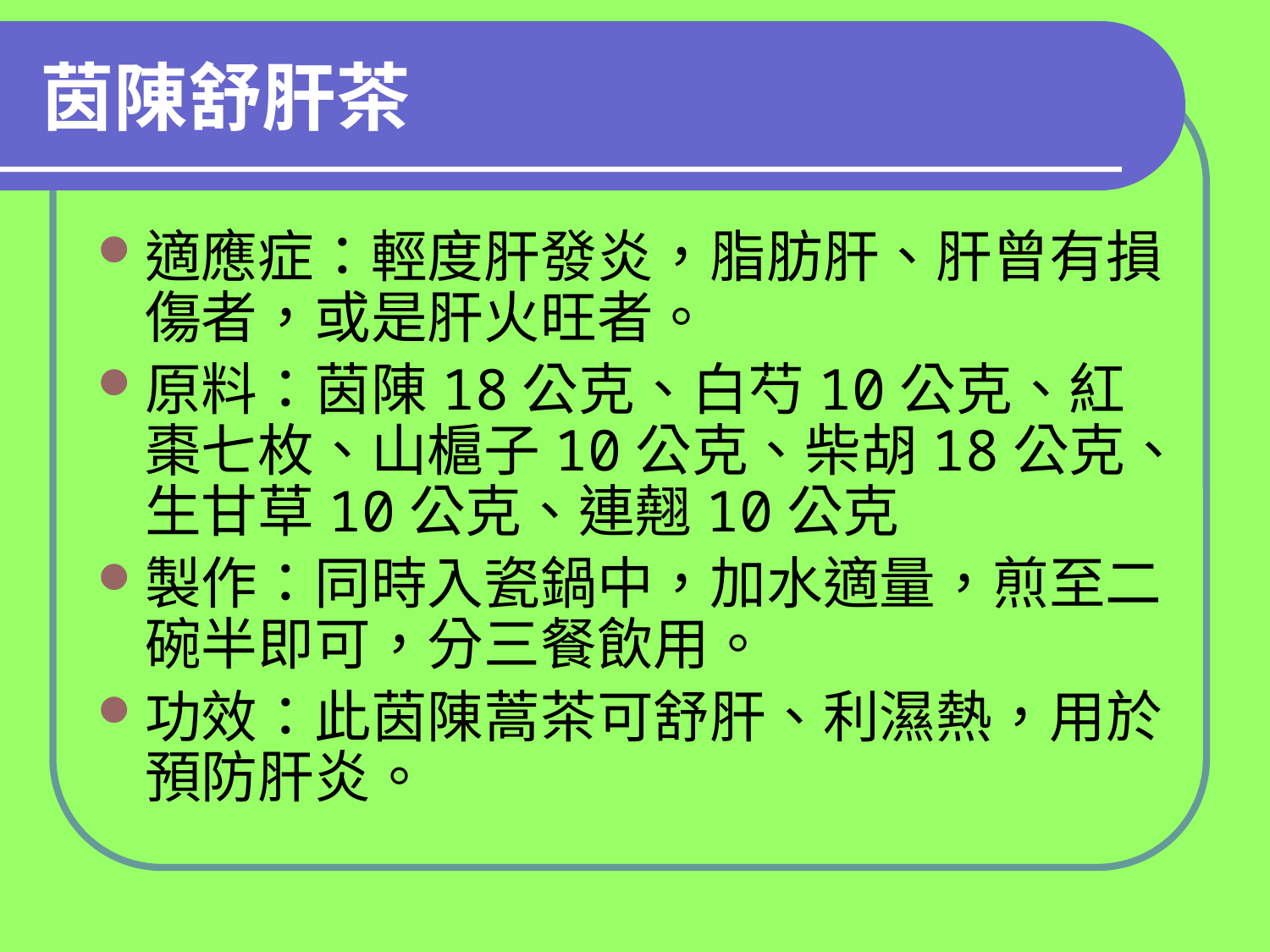

# 茵陳舒肝茶
適應症：輕度肝發炎，脂肪肝、肝曾有損傷者，或是肝火旺者。
原料：茵陳18公克、白芍10公克、紅棗七枚、山槴子10公克、柴胡18公克、生甘草10公克、連翹10公克
製作：同時入瓷鍋中，加水適量，煎至二碗半即可，分三餐飲用。
功效：此茵陳蒿茶可舒肝、利濕熱，用於預防肝炎。